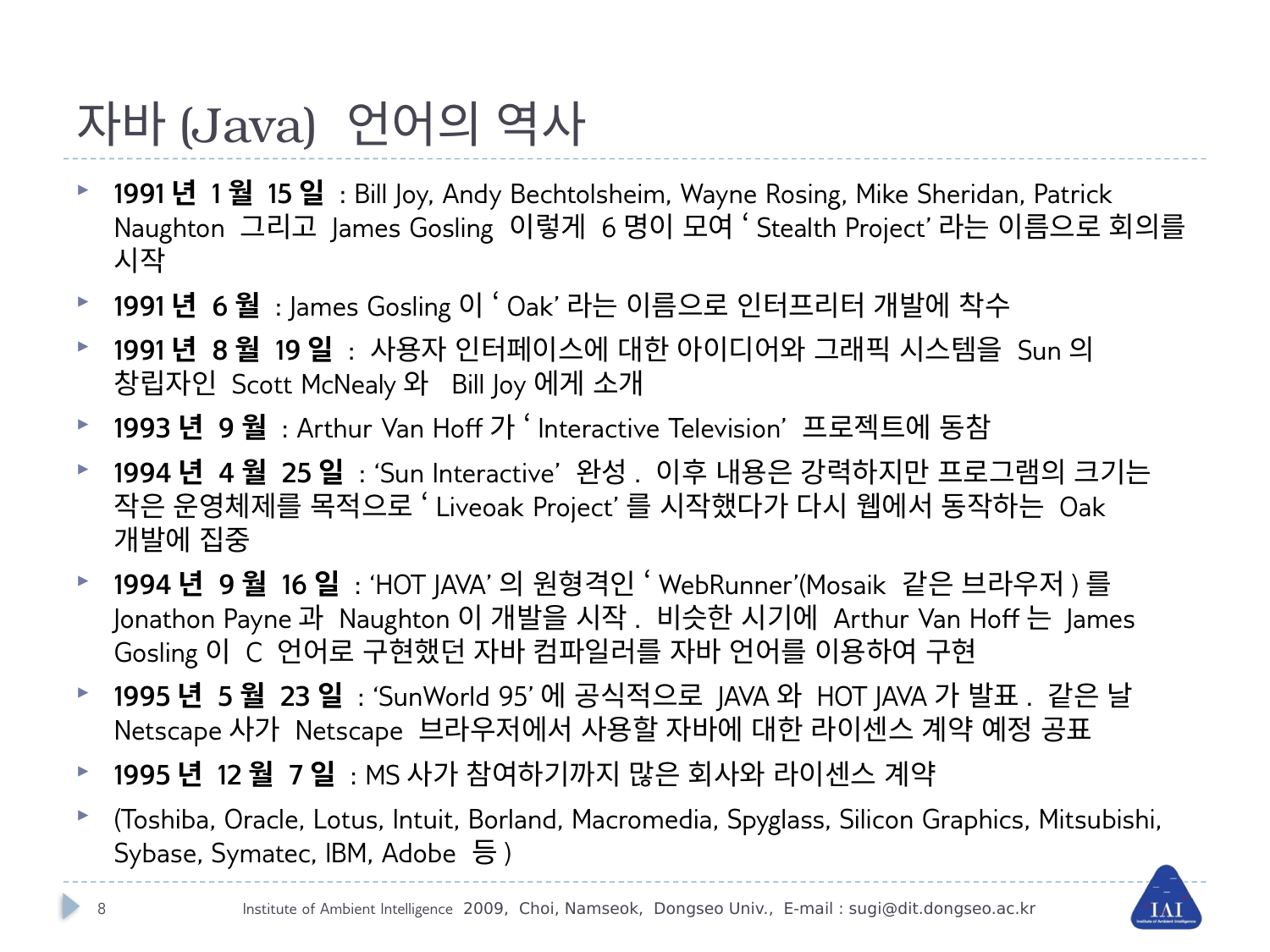

# 자바(Java) 언어의 역사
1991년 1월 15일 : Bill Joy, Andy Bechtolsheim, Wayne Rosing, Mike Sheridan, Patrick Naughton 그리고 James Gosling 이렇게 6명이 모여 ‘Stealth Project’라는 이름으로 회의를 시작
1991년 6월 : James Gosling이 ‘Oak’라는 이름으로 인터프리터 개발에 착수
1991년 8월 19일 : 사용자 인터페이스에 대한 아이디어와 그래픽 시스템을 Sun의 창립자인 Scott McNealy와  Bill Joy에게 소개
1993년 9월 : Arthur Van Hoff가 ‘Interactive Television’ 프로젝트에 동참
1994년 4월 25일 : ‘Sun Interactive’ 완성. 이후 내용은 강력하지만 프로그램의 크기는 작은 운영체제를 목적으로 ‘Liveoak Project’를 시작했다가 다시 웹에서 동작하는 Oak 개발에 집중
1994년 9월 16일 : ‘HOT JAVA’의 원형격인 ‘WebRunner’(Mosaik 같은 브라우저)를 Jonathon Payne과 Naughton이 개발을 시작. 비슷한 시기에 Arthur Van Hoff는 James Gosling이 C 언어로 구현했던 자바 컴파일러를 자바 언어를 이용하여 구현
1995년 5월 23일 : ‘SunWorld 95’에 공식적으로 JAVA와 HOT JAVA가 발표. 같은 날 Netscape사가 Netscape 브라우저에서 사용할 자바에 대한 라이센스 계약 예정 공표
1995년 12월 7일 : MS사가 참여하기까지 많은 회사와 라이센스 계약
(Toshiba, Oracle, Lotus, Intuit, Borland, Macromedia, Spyglass, Silicon Graphics, Mitsubishi, Sybase, Symatec, IBM, Adobe 등)